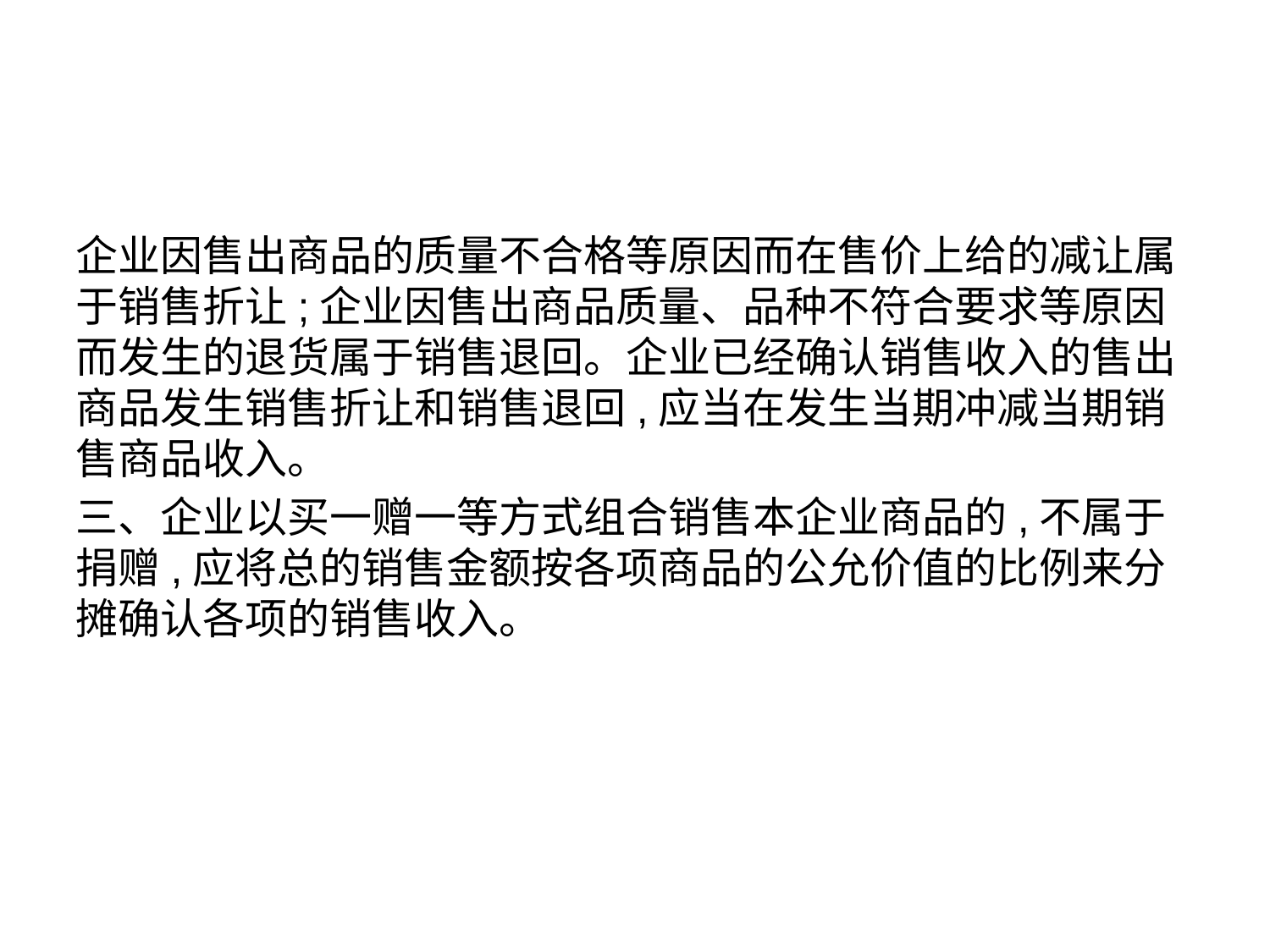

企业因售出商品的质量不合格等原因而在售价上给的减让属于销售折让;企业因售出商品质量、品种不符合要求等原因而发生的退货属于销售退回。企业已经确认销售收入的售出商品发生销售折让和销售退回,应当在发生当期冲减当期销售商品收入。
三、企业以买一赠一等方式组合销售本企业商品的,不属于捐赠,应将总的销售金额按各项商品的公允价值的比例来分摊确认各项的销售收入。